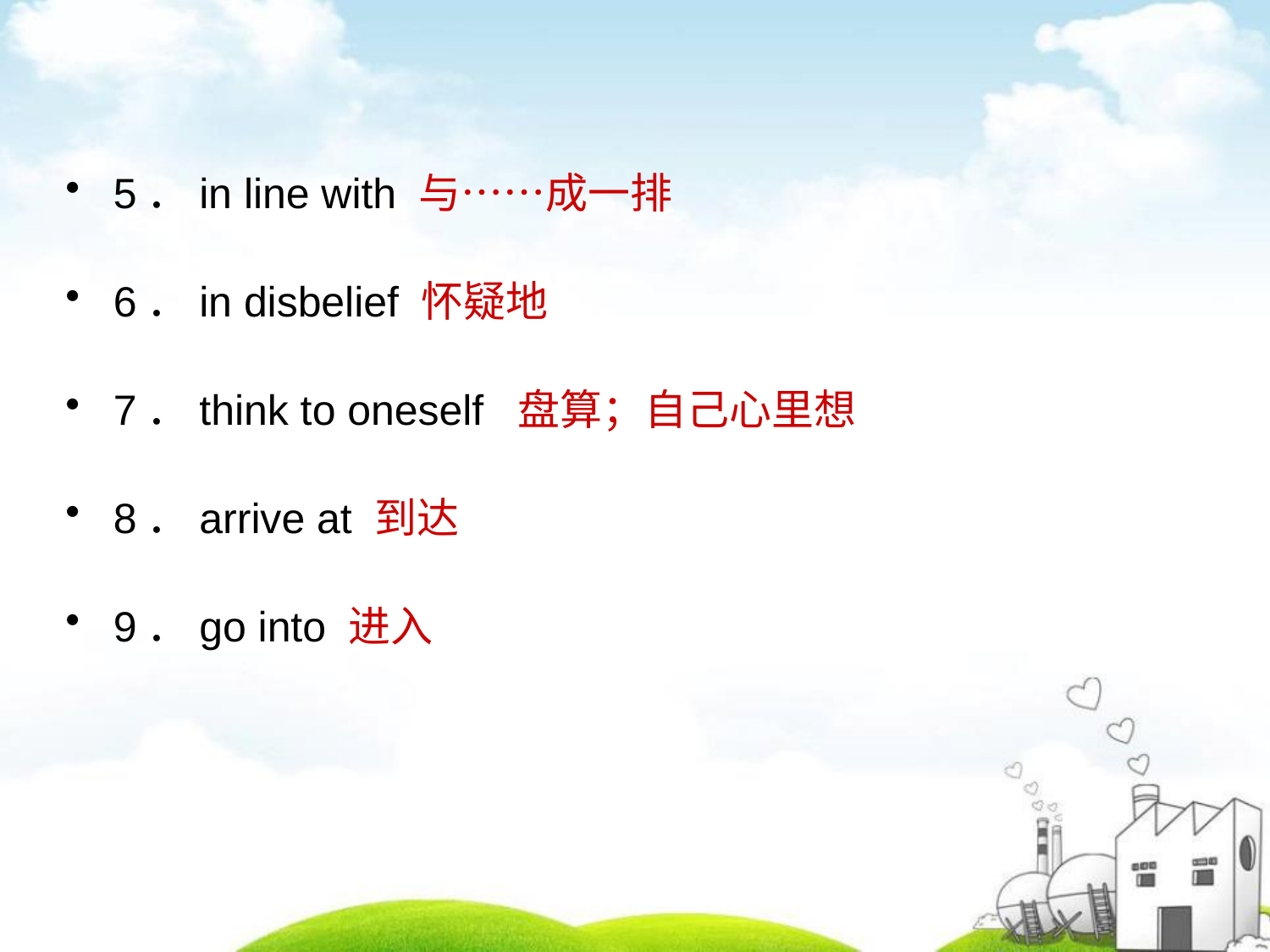

5．in line with 与……成一排

6．in disbelief 怀疑地

7．think to oneself  盘算；自己心里想

8．arrive at 到达

9．go into 进入